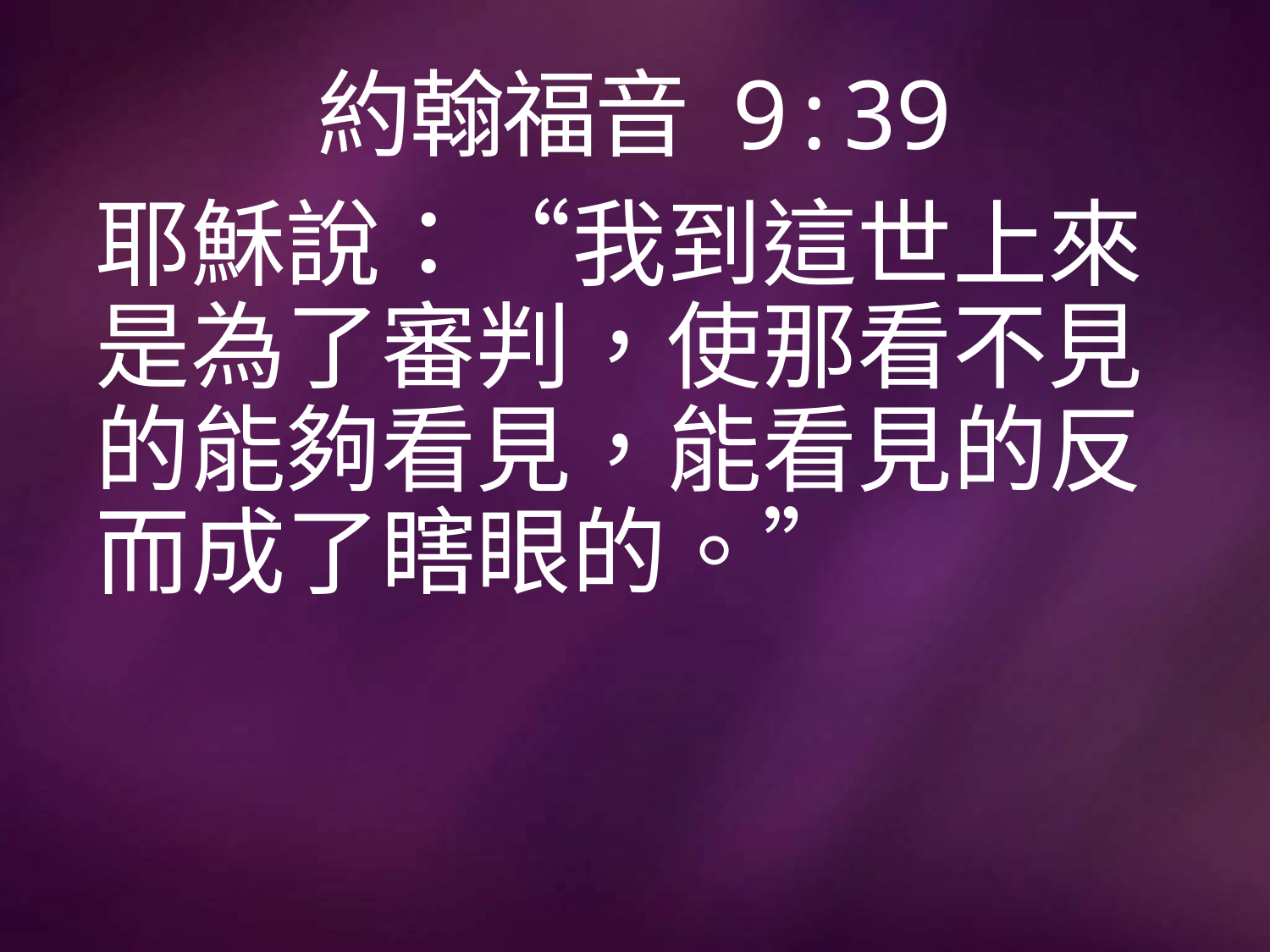

# 約翰福音 9:39
耶穌說：“我到這世上來是為了審判，使那看不見的能夠看見，能看見的反而成了瞎眼的。”